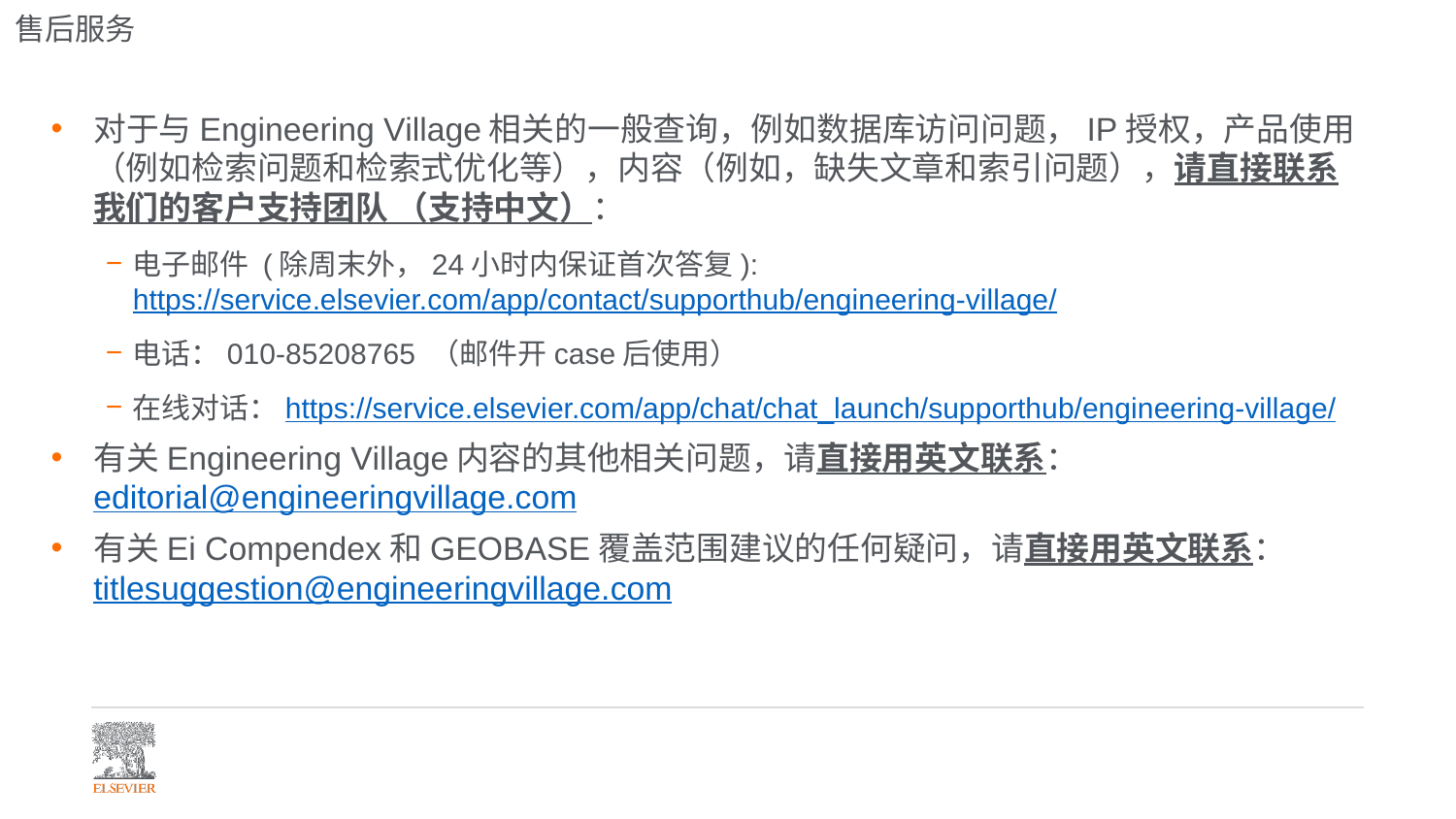

# 售后服务
对于与Engineering Village相关的一般查询，例如数据库访问问题，IP授权，产品使用（例如检索问题和检索式优化等），内容（例如，缺失文章和索引问题），请直接联系我们的客户支持团队 （支持中文）：
电子邮件 (除周末外，24小时内保证首次答复): https://service.elsevier.com/app/contact/supporthub/engineering-village/
电话：010-85208765 （邮件开case后使用）
在线对话：https://service.elsevier.com/app/chat/chat_launch/supporthub/engineering-village/
有关Engineering Village内容的其他相关问题，请直接用英文联系：editorial@engineeringvillage.com
有关Ei Compendex和GEOBASE覆盖范围建议的任何疑问，请直接用英文联系：titlesuggestion@engineeringvillage.com